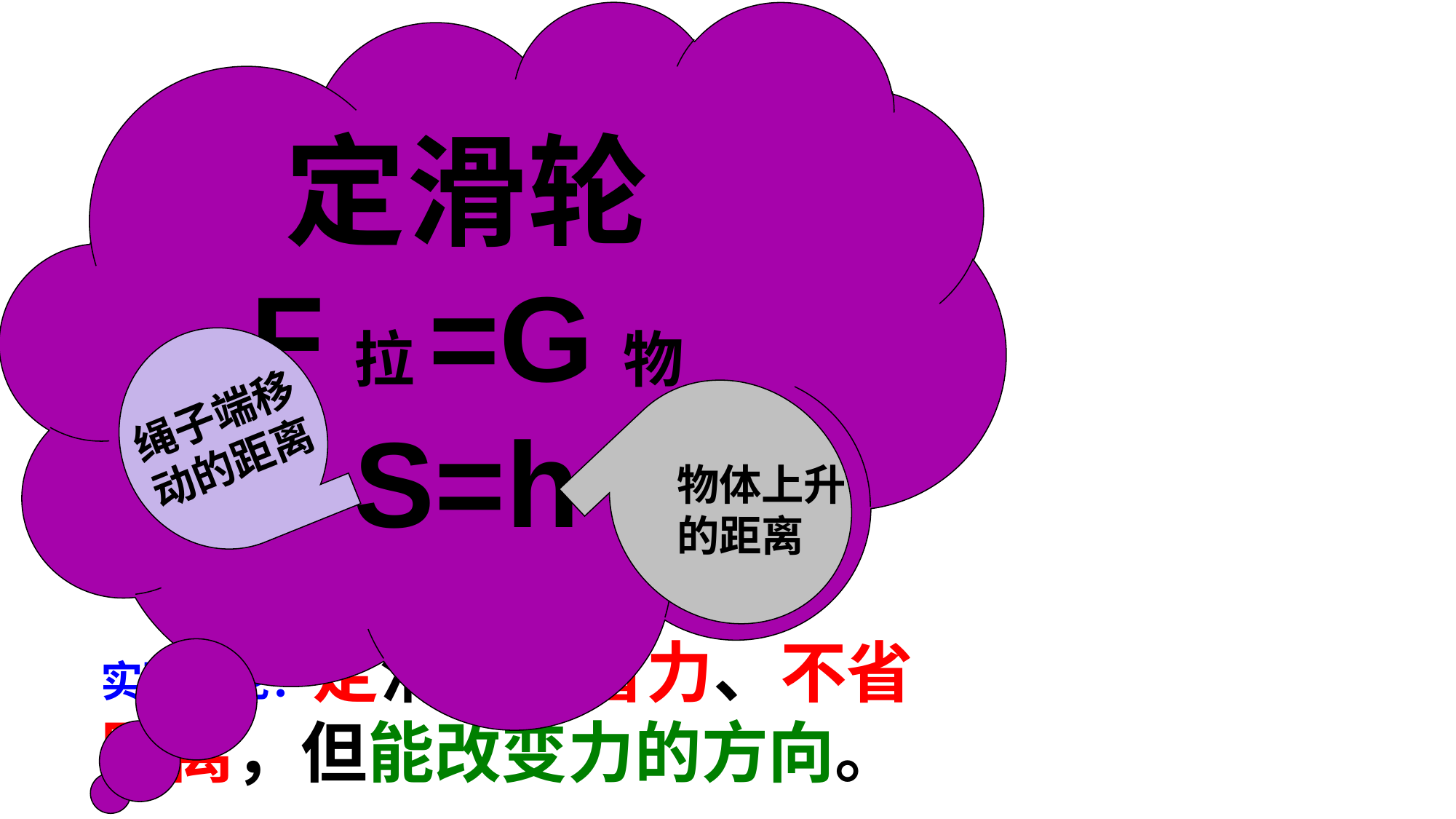

定滑轮
F拉=G物
S=h
绳子端移
动的距离

物体上升的距离
实验结论：定滑轮不省力、不省距离，但能改变力的方向。